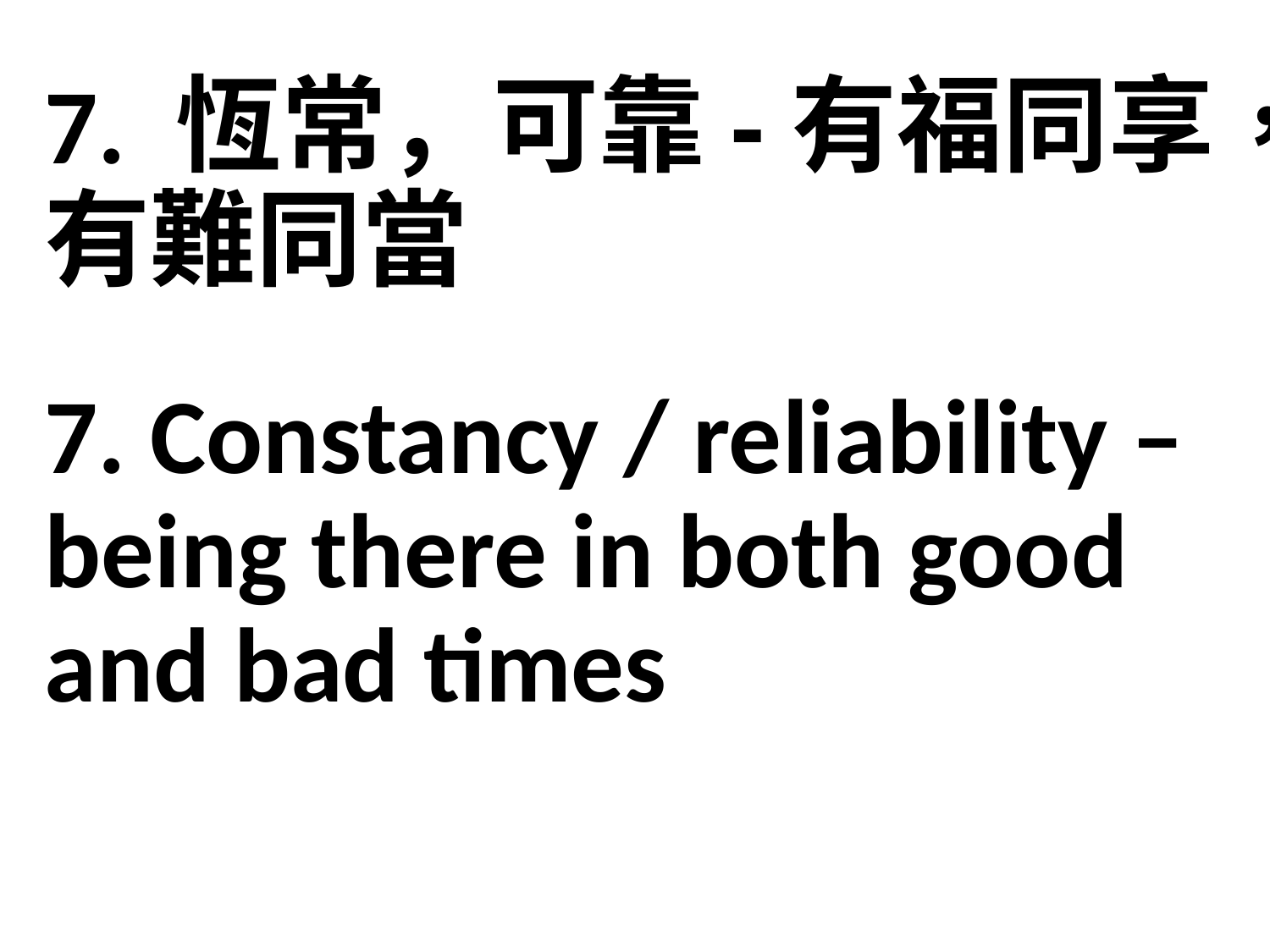

7. 恆常，可靠-有福同享，有難同當

7. Constancy / reliability – being there in both good and bad times